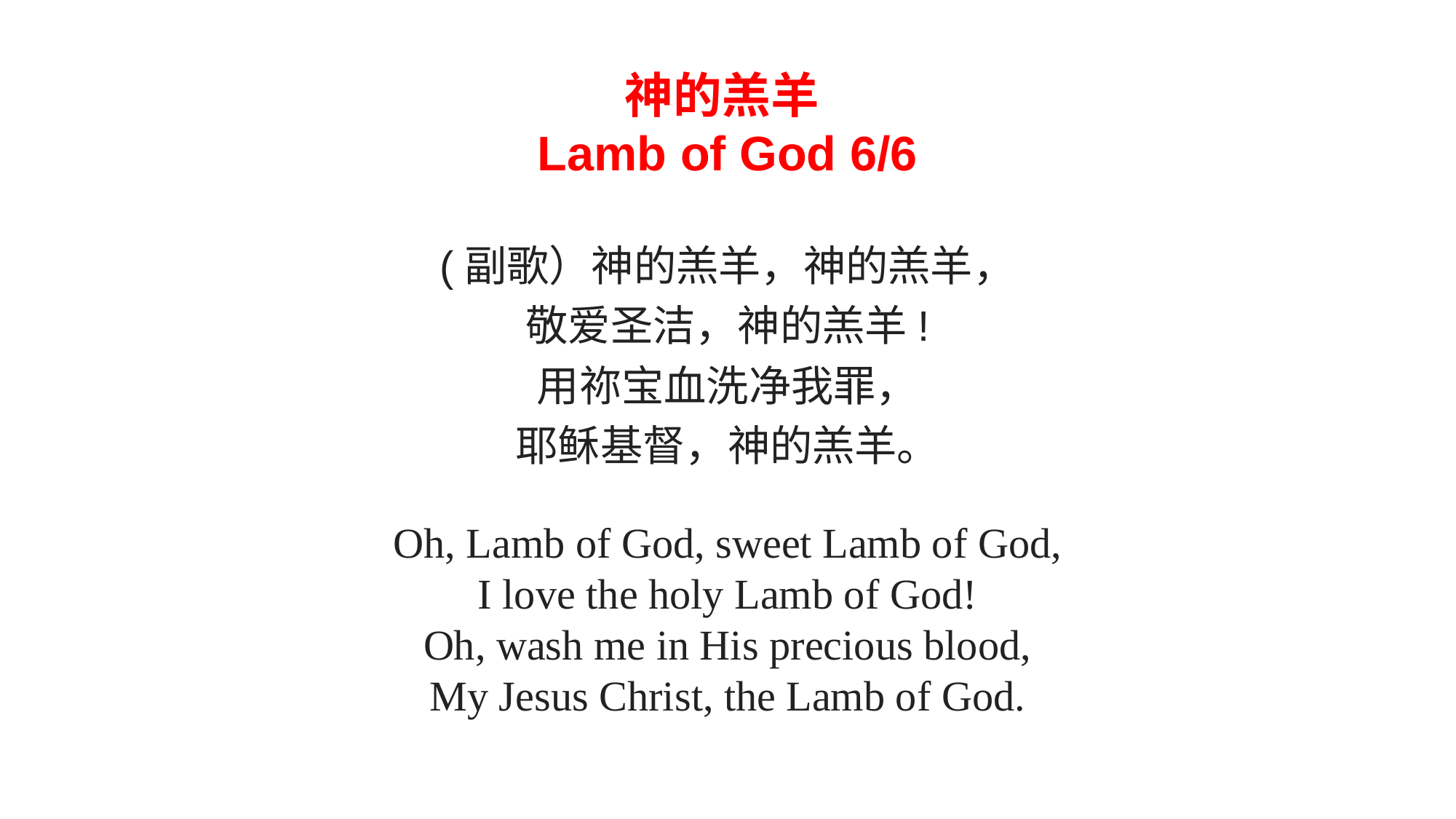

神的羔羊
Lamb of God 6/6
(副歌）神的羔羊，神的羔羊，
敬爱圣洁，神的羔羊!
用祢宝血洗净我罪，
耶稣基督，神的羔羊。

Oh, Lamb of God, sweet Lamb of God,
I love the holy Lamb of God!
Oh, wash me in His precious blood,
My Jesus Christ, the Lamb of God.